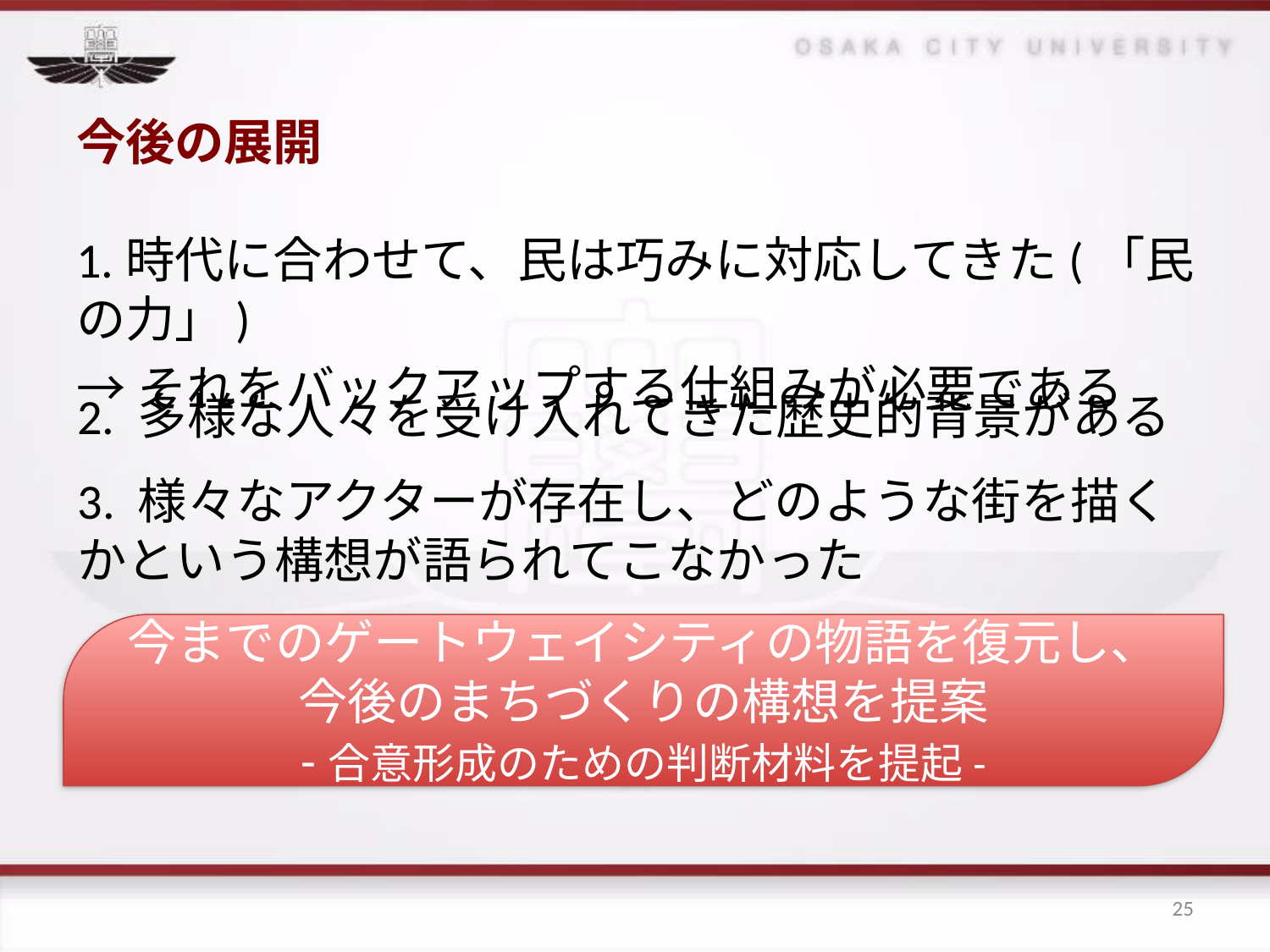

# 今後の展開
1.時代に合わせて、民は巧みに対応してきた(「民の力」)
→それをバックアップする仕組みが必要である
2. 多様な人々を受け入れてきた歴史的背景がある

3. 様々なアクターが存在し、どのような街を描くかという構想が語られてこなかった
今までのゲートウェイシティの物語を復元し、
今後のまちづくりの構想を提案
-合意形成のための判断材料を提起-
25